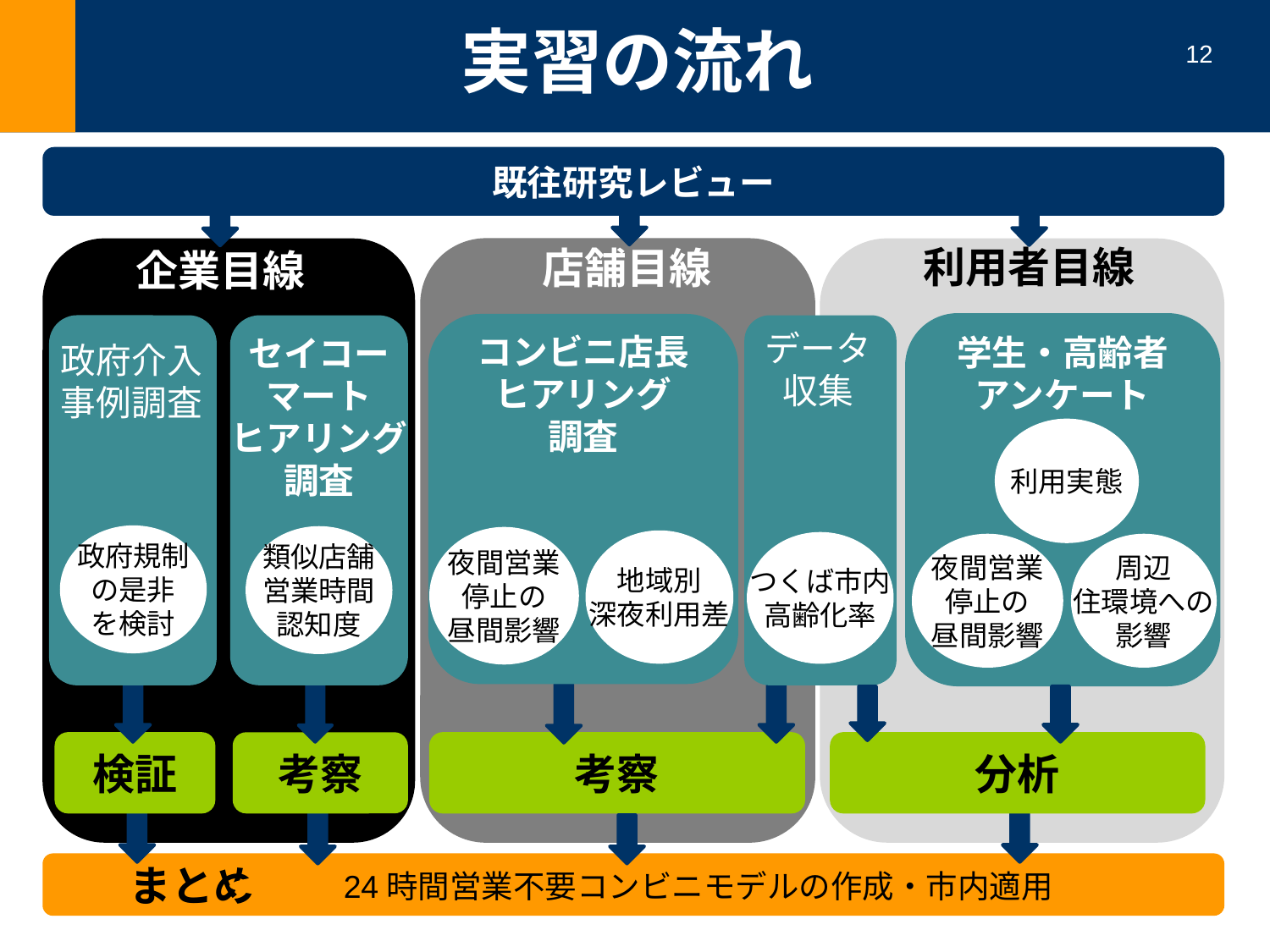

実習の流れ
12
既往研究レビュー

店舗目線

利用者目線
企業目線
学生・高齢者
アンケート

コンビニ店長
ヒアリング
調査

セイコー
マート
ヒアリング
調査

データ
収集
政府介入
事例調査
利用実態
政府規制
の是非
を検討
類似店舗
営業時間
認知度
夜間営業
停止の
昼間影響
地域別
深夜利用差
つくば市内
高齢化率
周辺
住環境への
影響
夜間営業
停止の
昼間影響

検証
考察
分析
考察

　　まとめ
24時間営業不要コンビニモデルの作成・市内適用